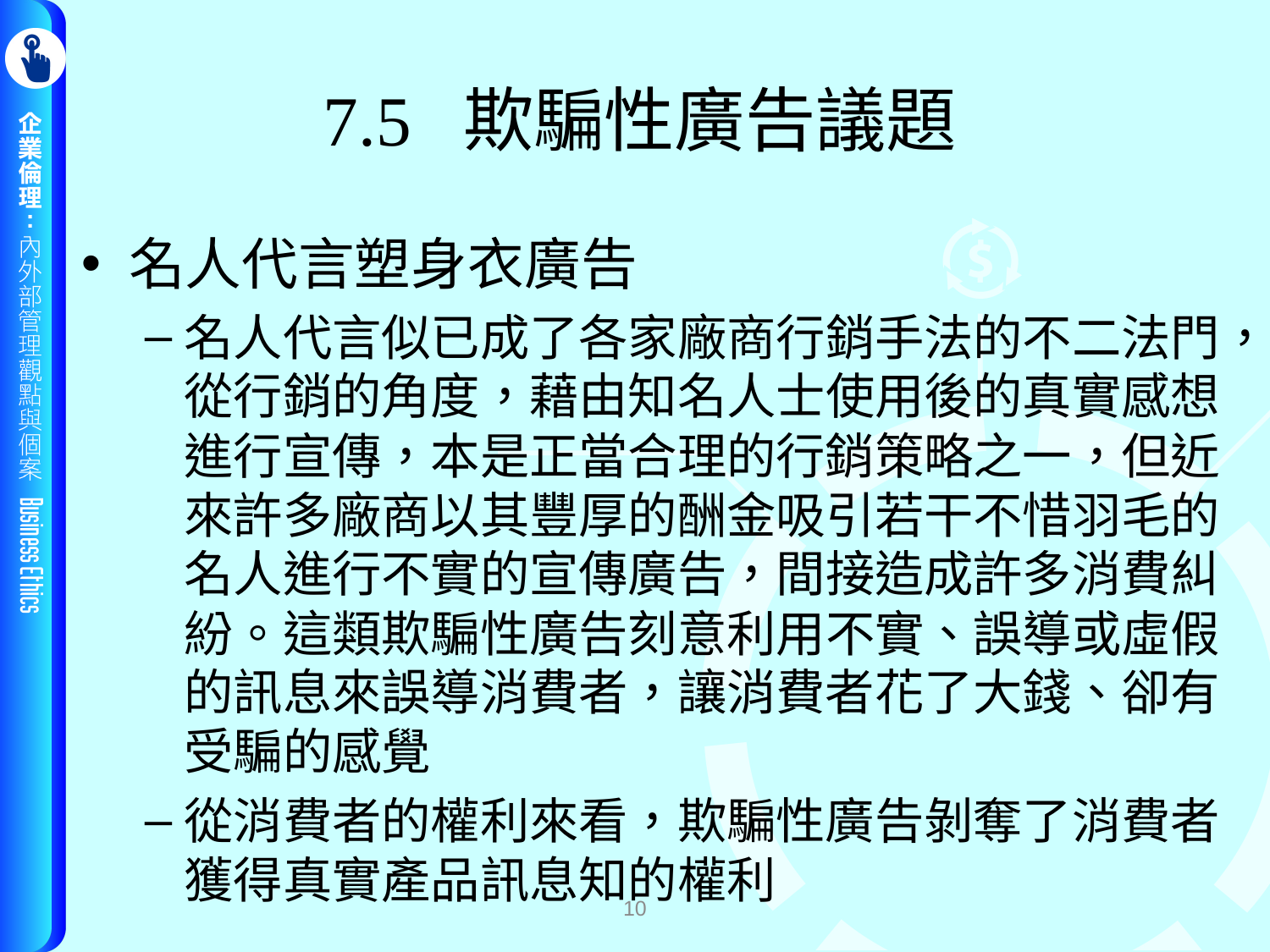

# 7.5  欺騙性廣告議題
名人代言塑身衣廣告
名人代言似已成了各家廠商行銷手法的不二法門，從行銷的角度，藉由知名人士使用後的真實感想進行宣傳，本是正當合理的行銷策略之一，但近來許多廠商以其豐厚的酬金吸引若干不惜羽毛的名人進行不實的宣傳廣告，間接造成許多消費糾紛。這類欺騙性廣告刻意利用不實、誤導或虛假的訊息來誤導消費者，讓消費者花了大錢、卻有受騙的感覺
從消費者的權利來看，欺騙性廣告剝奪了消費者獲得真實產品訊息知的權利
10